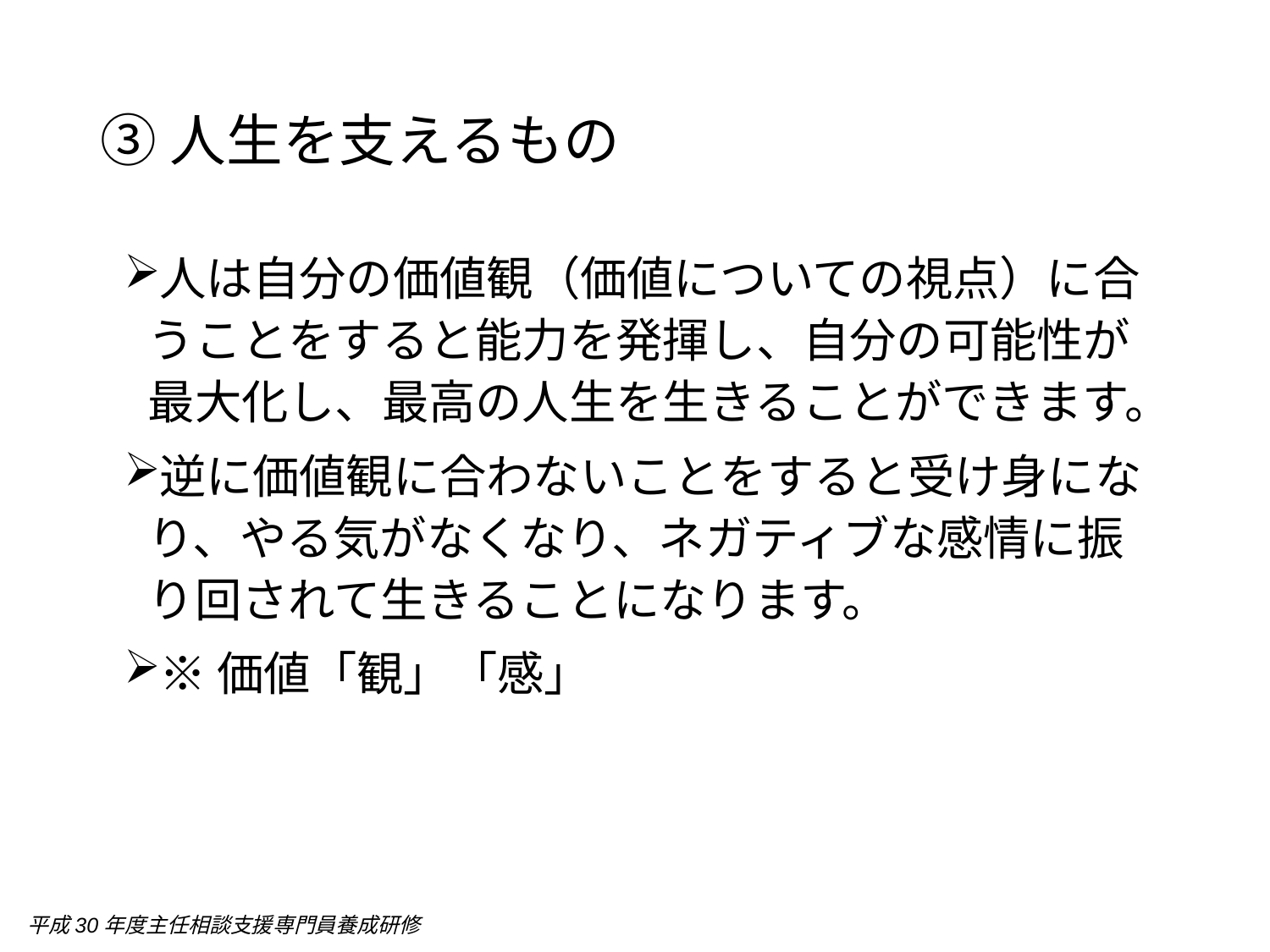

# ③人生を支えるもの
人は自分の価値観（価値についての視点）に合うことをすると能力を発揮し、自分の可能性が最大化し、最高の人生を生きることができます。
逆に価値観に合わないことをすると受け身になり、やる気がなくなり、ネガティブな感情に振り回されて生きることになります。
※価値「観」「感」
平成30年度主任相談支援専門員養成研修